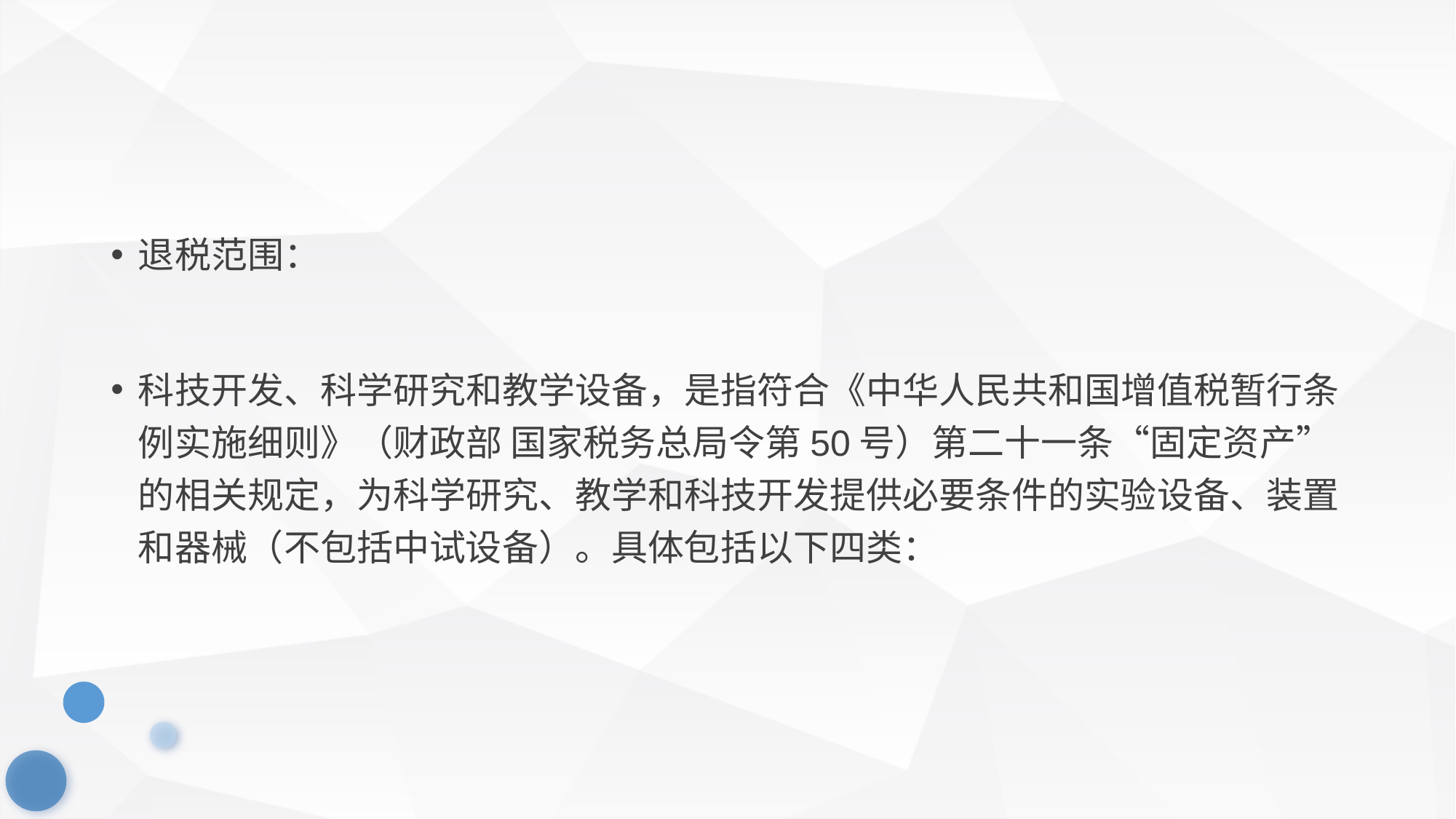

退税范围：

科技开发、科学研究和教学设备，是指符合《中华人民共和国增值税暂行条例实施细则》（财政部 国家税务总局令第50号）第二十一条“固定资产”的相关规定，为科学研究、教学和科技开发提供必要条件的实验设备、装置和器械（不包括中试设备）。具体包括以下四类：